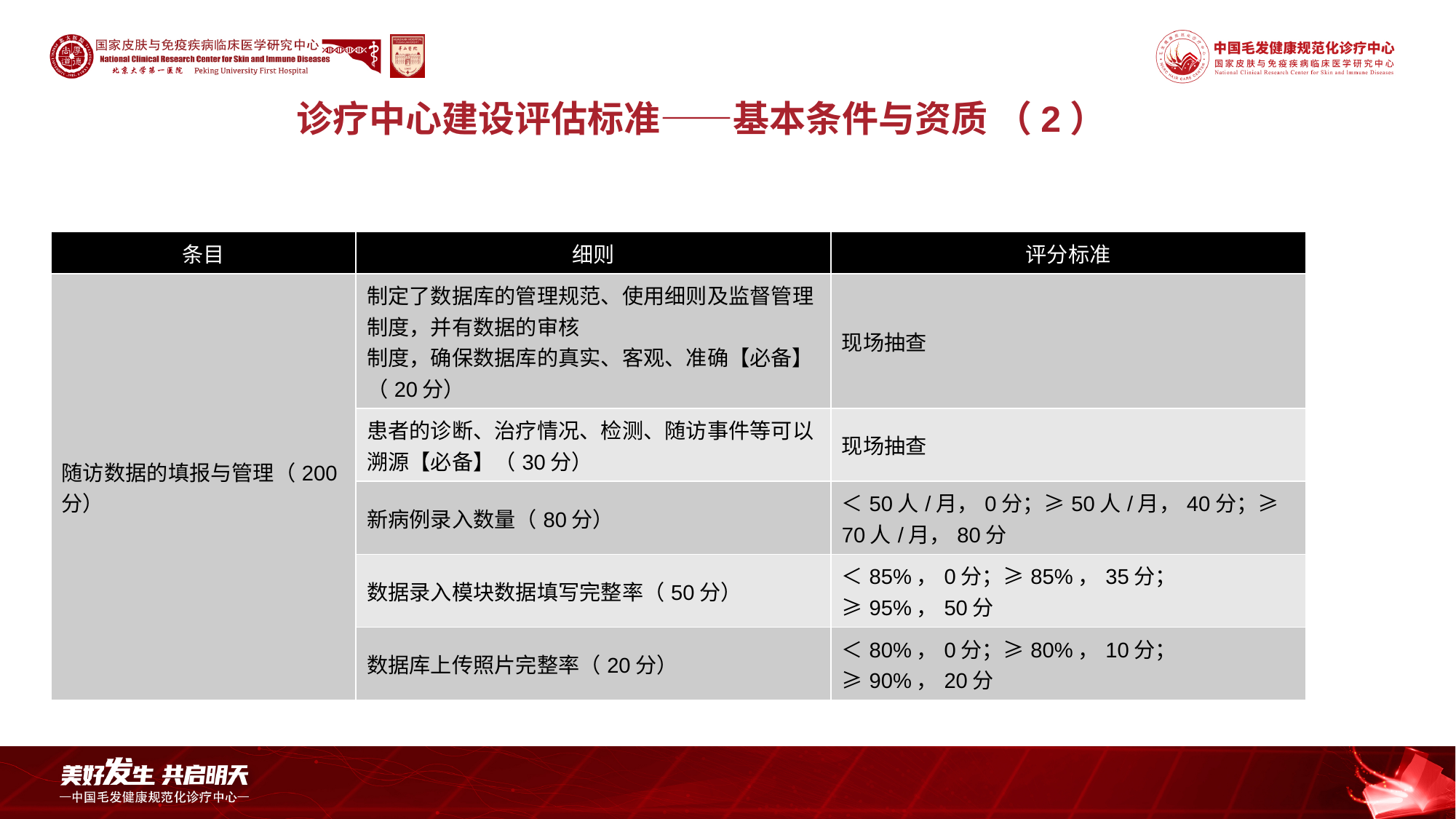

# 诊疗中心建设评估标准——基本条件与资质 （2）
诊疗中心建设评估标准——基本条件与资质 （2）
| 条目 | 细则 | 评分标准 |
| --- | --- | --- |
| 随访数据的填报与管理（200分） | 制定了数据库的管理规范、使用细则及监督管理制度，并有数据的审核 制度，确保数据库的真实、客观、准确【必备】（20分） | 现场抽查 |
|  | 患者的诊断、治疗情况、检测、随访事件等可以溯源【必备】（30分） | 现场抽查 |
|  | 新病例录入数量（80分） | ＜50人/月，0分；≥50人/月，40分；≥70人/月，80分 |
|  | 数据录入模块数据填写完整率（50分） | ＜85%，0分；≥85%，35分；≥95%，50分 |
|  | 数据库上传照片完整率（20分） | ＜80%，0分；≥80%，10分；≥90%，20分 |